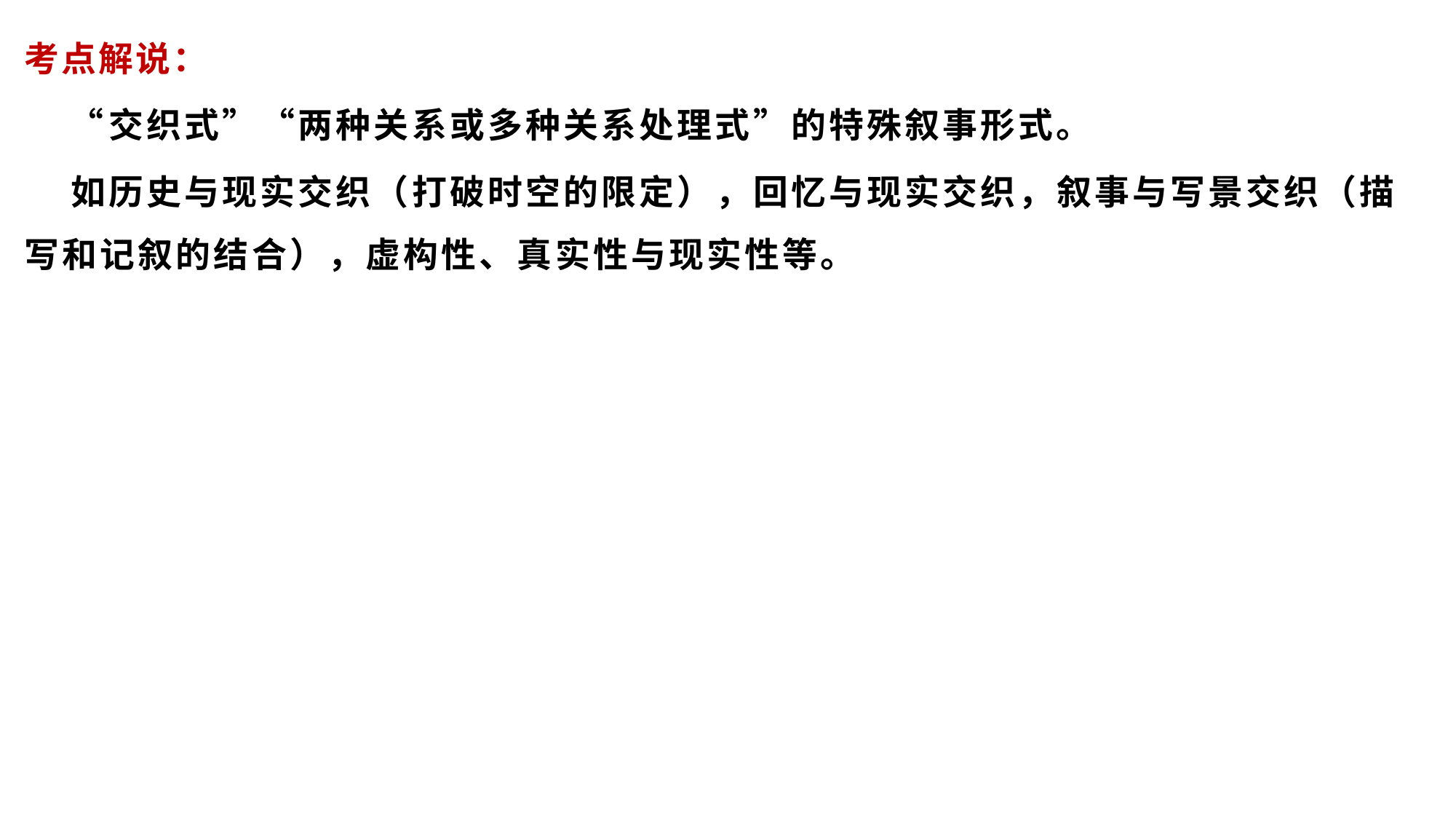

考点解说：
    “交织式”“两种关系或多种关系处理式”的特殊叙事形式。
    如历史与现实交织（打破时空的限定），回忆与现实交织，叙事与写景交织（描写和记叙的结合），虚构性、真实性与现实性等。